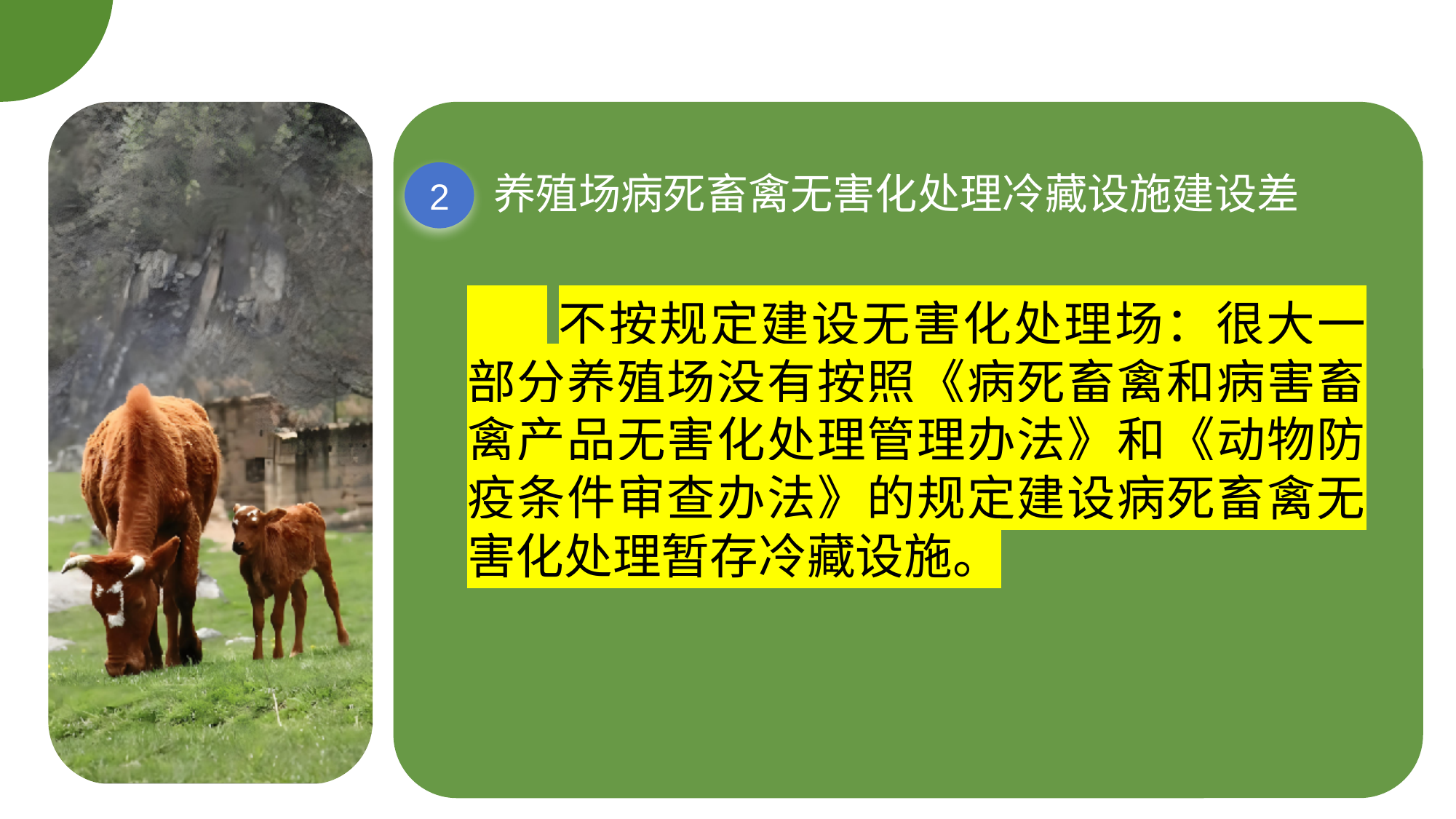

养殖场病死畜禽无害化处理冷藏设施建设差
2
      不按规定建设无害化处理场：很大一部分养殖场没有按照《病死畜禽和病害畜禽产品无害化处理管理办法》和《动物防疫条件审查办法》的规定建设病死畜禽无害化处理暂存冷藏设施。